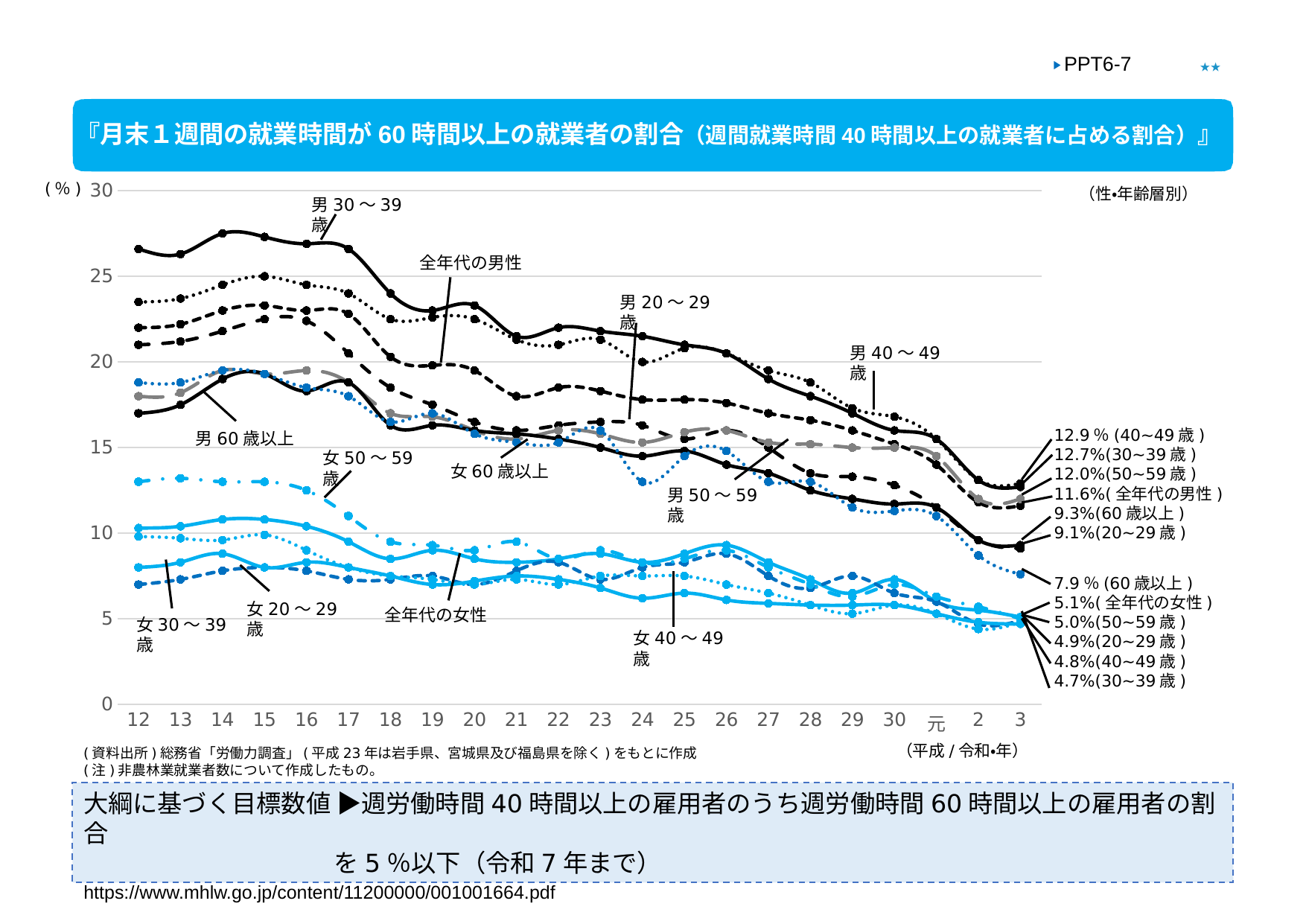

★★
▶ PPT6-7

『月末１週間の就業時間が60時間以上の就業者の割合（週間就業時間40時間以上の就業者に占める割合）』

### Chart

| Category | 全年代の男性 | 男20〜29歳 | 男30〜39歳 | 男40〜49歳 | 男50〜59歳 | 男60歳以上 | 全年代の女性 | 女20〜29歳 | 女30〜39歳 | 女40〜49歳 | 女50〜59歳 | 女60歳以上 |
|---|---|---|---|---|---|---|---|---|---|---|---|---|
| 12 | 22.0 | 21.0 | 26.6 | 23.5 | 18.0 | 17.0 | 10.3 | 7.0 | 8.0 | 9.8 | 13.0 | 18.8 |
| 13 | 22.2 | 21.2 | 26.3 | 23.7 | 18.2 | 17.5 | 10.4 | 7.3 | 8.3 | 9.7 | 13.2 | 18.8 |
| 14 | 23.0 | 21.8 | 27.5 | 24.5 | 19.5 | 19.0 | 10.8 | 7.8 | 8.8 | 9.6 | 13.0 | 19.5 |
| 15 | 23.3 | 22.5 | 27.3 | 25.0 | 19.3 | 19.3 | 10.8 | 8.0 | 8.0 | 9.9 | 13.0 | 19.3 |
| 16 | 23.0 | 22.4 | 26.9 | 24.5 | 19.5 | 18.3 | 10.4 | 7.8 | 8.3 | 9.0 | 12.5 | 18.5 |
| 17 | 22.8 | 20.5 | 26.6 | 24.0 | 18.8 | 18.8 | 9.5 | 7.3 | 8.0 | 8.0 | 11.0 | 18.0 |
| 18 | 20.3 | 18.5 | 24.0 | 22.5 | 17.0 | 16.3 | 8.5 | 7.3 | 7.5 | 7.5 | 9.5 | 16.5 |
| 19 | 19.8 | 17.5 | 23.0 | 22.6 | 16.8 | 16.3 | 9.0 | 7.5 | 7.0 | 7.3 | 9.3 | 17.0 |
| 20 | 19.5 | 16.5 | 23.3 | 22.5 | 16.0 | 16.0 | 8.5 | 7.0 | 7.2 | 7.0 | 9.0 | 15.8 |
| 21 | 18.0 | 16.0 | 21.5 | 21.3 | 15.5 | 15.8 | 8.3 | 7.8 | 7.5 | 7.3 | 9.5 | 15.3 |
| 22 | 18.5 | 16.3 | 22.0 | 21.0 | 16.0 | 15.5 | 8.5 | 8.3 | 7.3 | 7.0 | 8.5 | 15.3 |
| 23 | 18.3 | 16.5 | 21.8 | 21.3 | 15.8 | 15.0 | 8.8 | 7.3 | 6.8 | 7.5 | 9.0 | 16.0 |
| 24 | 17.8 | 16.3 | 21.5 | 20.0 | 15.3 | 14.5 | 8.3 | 8.0 | 6.2 | 7.5 | 8.3 | 13.0 |
| 25 | 17.8 | 15.5 | 21.0 | 20.8 | 15.9 | 14.8 | 8.8 | 8.3 | 6.5 | 7.5 | 8.5 | 14.5 |
| 26 | 17.6 | 16.0 | 20.5 | 20.5 | 16.0 | 14.0 | 9.3 | 8.8 | 6.1 | 7.0 | 9.0 | 14.8 |
| 27 | 17.0 | 15.0 | 19.0 | 19.5 | 15.3 | 13.5 | 8.3 | 7.5 | 5.9 | 6.5 | 8.0 | 13.0 |
| 28 | 16.6 | 13.5 | 18.0 | 18.8 | 15.2 | 12.5 | 7.3 | 6.8 | 5.8 | 5.8 | 7.0 | 13.0 |
| 29 | 16.0 | 13.3 | 17.0 | 17.3 | 15.0 | 12.0 | 6.5 | 7.5 | 5.8 | 5.3 | 6.3 | 11.5 |
| 30 | 15.2 | 12.8 | 16.0 | 16.8 | 15.0 | 11.7 | 7.3 | 6.5 | 5.8 | 5.8 | 7.0 | 11.3 |
| 元 | 14.0 | 11.5 | 15.5 | 15.5 | 14.5 | 11.5 | 6.0 | 6.0 | 5.3 | 5.3 | 6.3 | 11.0 |
| 2 | 11.8 | 9.6 | 13.1 | 13.1 | 12.0 | 9.6 | 5.5 | 4.7 | 4.8 | 4.4 | 5.7 | 8.7 |
| 3 | 11.6 | 9.1 | 12.7 | 12.9 | 12.0 | 9.3 | 5.1 | 4.9 | 4.7 | 4.8 | 5.0 | 7.6 |
男30〜39歳
全年代の男性
男20〜29歳
男40〜49歳
男60歳以上
女50〜59歳
女60歳以上
男50〜59歳
女20〜29歳
全年代の女性
女30〜39歳
女40〜49歳
(％)
（性・年齢層別）
12.9％(40~49歳)
12.7%(30~39歳)
12.0%(50~59歳)
11.6%(全年代の男性)
9.3%(60歳以上)
9.1%(20~29歳)
7.9％(60歳以上)
5.1%(全年代の女性)
5.0%(50~59歳)
4.9%(20~29歳)
4.8%(40~49歳)
4.7%(30~39歳)
（平成/令和・年）
(資料出所)総務省「労働力調査」(平成23年は岩手県、宮城県及び福島県を除く)をもとに作成
(注)非農林業就業者数について作成したもの。
大綱に基づく目標数値 ▶︎週労働時間40時間以上の雇用者のうち週労働時間60時間以上の雇用者の割合
　　　　　　　　　     を5％以下（令和7年まで）
出典：厚生労働省『令和4年版 過労死等防止対策白書』9ページ
https://www.mhlw.go.jp/content/11200000/001001664.pdf